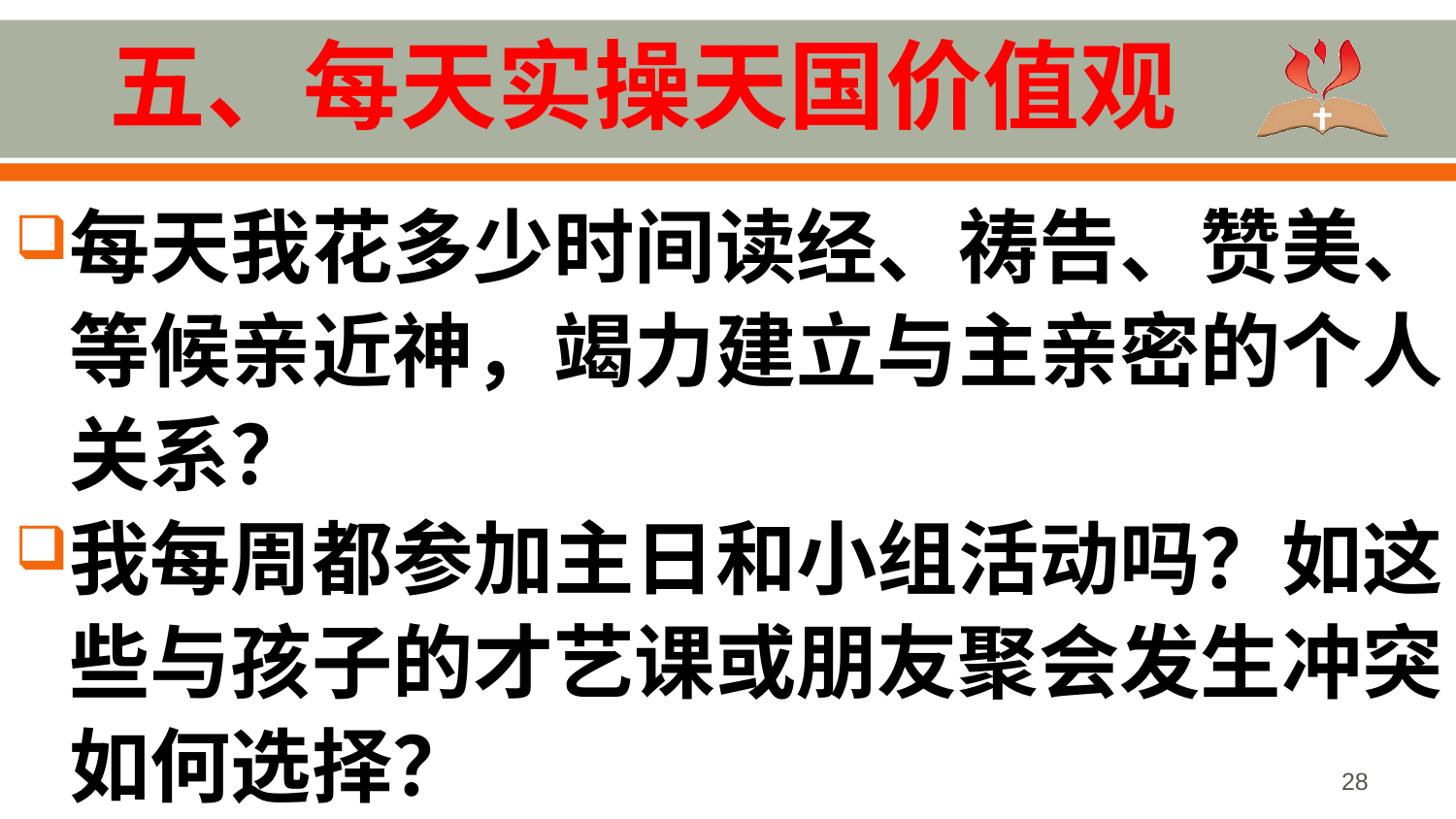

# 五、每天实操天国价值观
每天我花多少时间读经、祷告、赞美、等候亲近神，竭力建立与主亲密的个人关系？
我每周都参加主日和小组活动吗？如这些与孩子的才艺课或朋友聚会发生冲突如何选择？
28